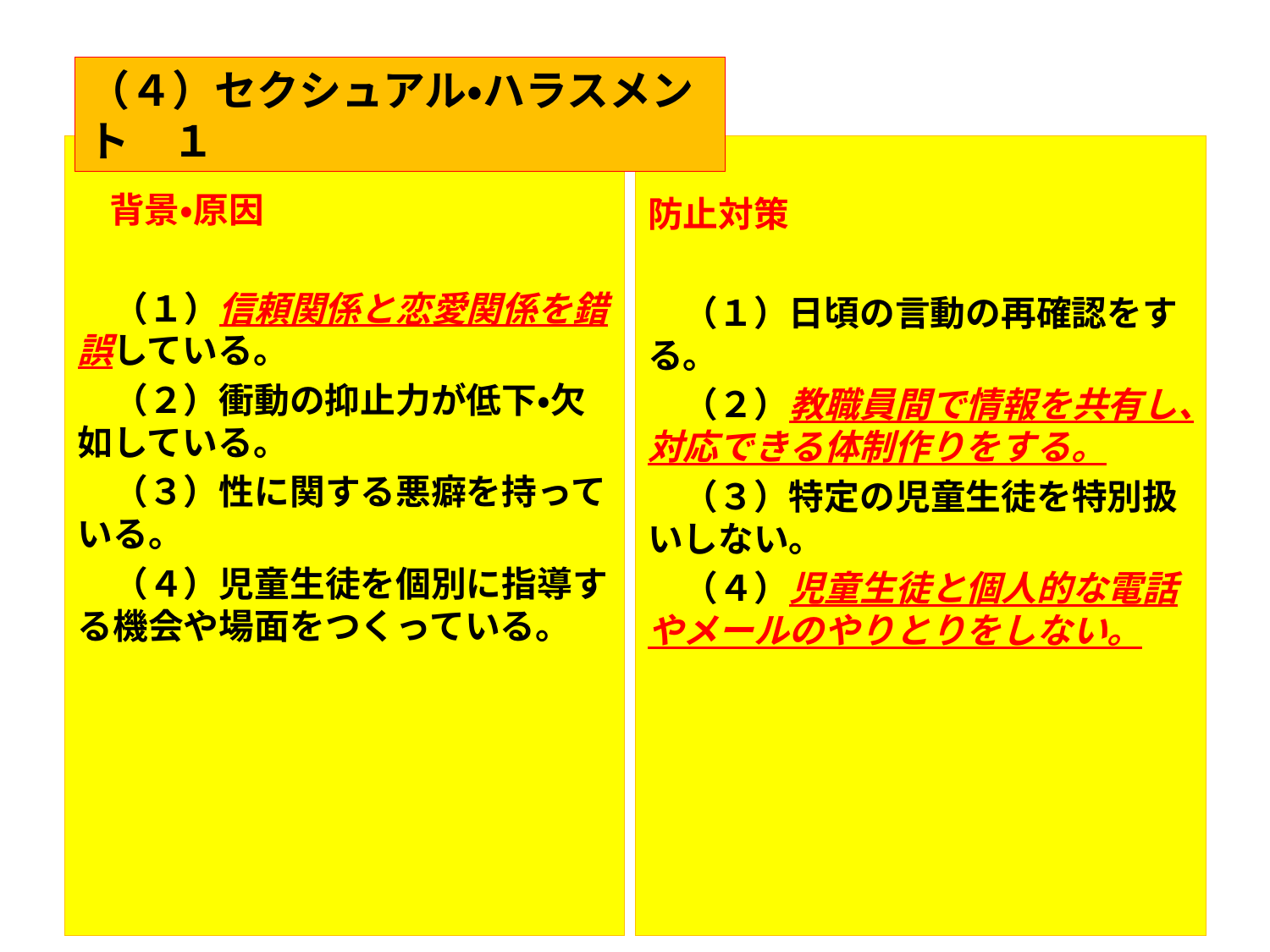

（４）セクシュアル・ハラスメント　１

　背景・原因

　（１）信頼関係と恋愛関係を錯誤している。
　（２）衝動の抑止力が低下・欠如している。
　（３）性に関する悪癖を持っている。
　（４）児童生徒を個別に指導する機会や場面をつくっている。

防止対策

　（１）日頃の言動の再確認をする。
　（２）教職員間で情報を共有し、対応できる体制作りをする。
　（３）特定の児童生徒を特別扱いしない。
　（４）児童生徒と個人的な電話やメールのやりとりをしない。